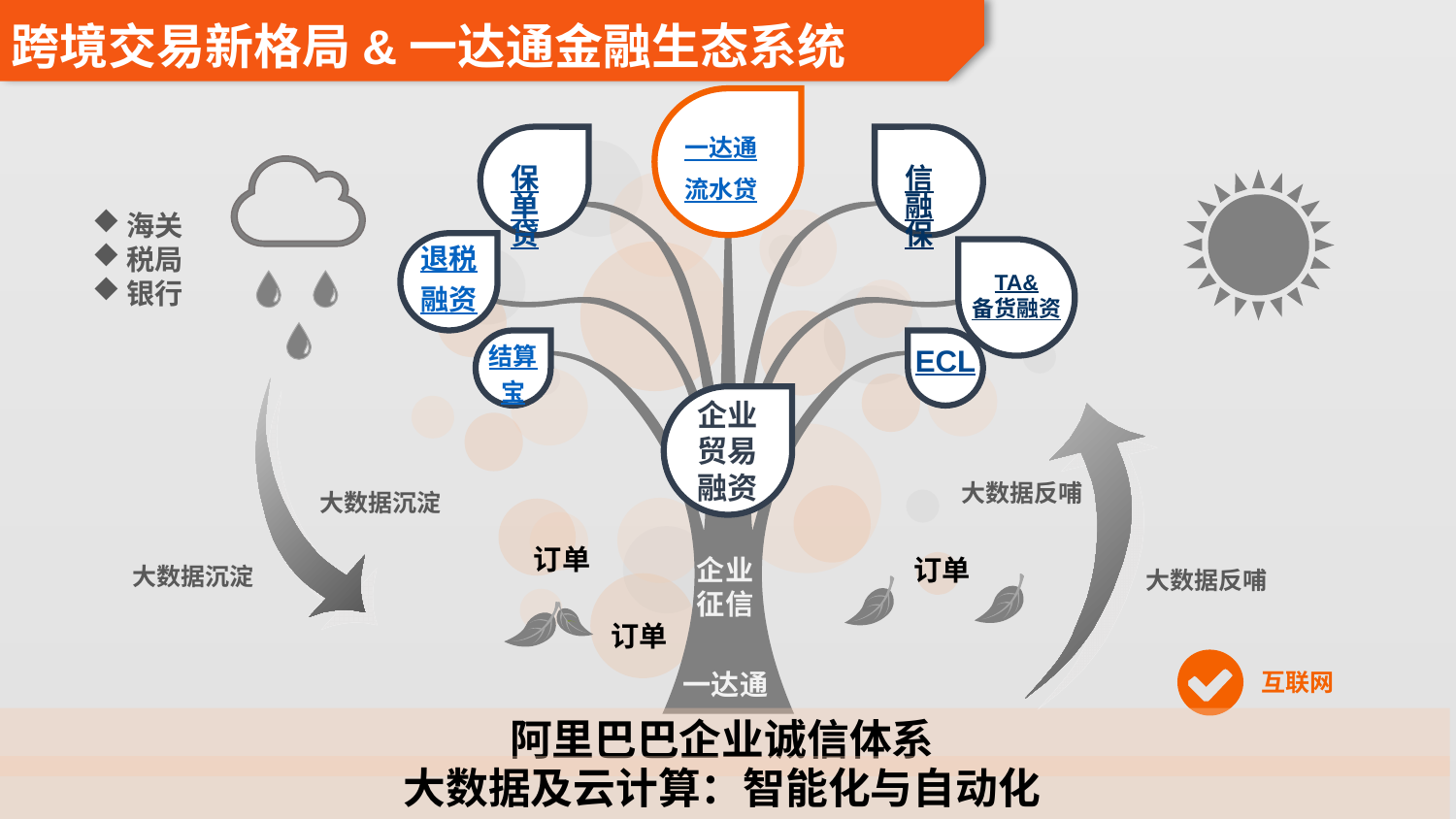

跨境交易新格局&一达通金融生态系统

一达通流水贷

保单贷
信融保

海关
税局
银行
退税
融资
TA&
备货融资

结算
宝
ECL
企业贸易融资

大数据反哺
大数据沉淀
订单
企业
征信
订单
大数据沉淀
大数据反哺

订单

一达通
互联网
阿里巴巴企业诚信体系
大数据及云计算：智能化与自动化